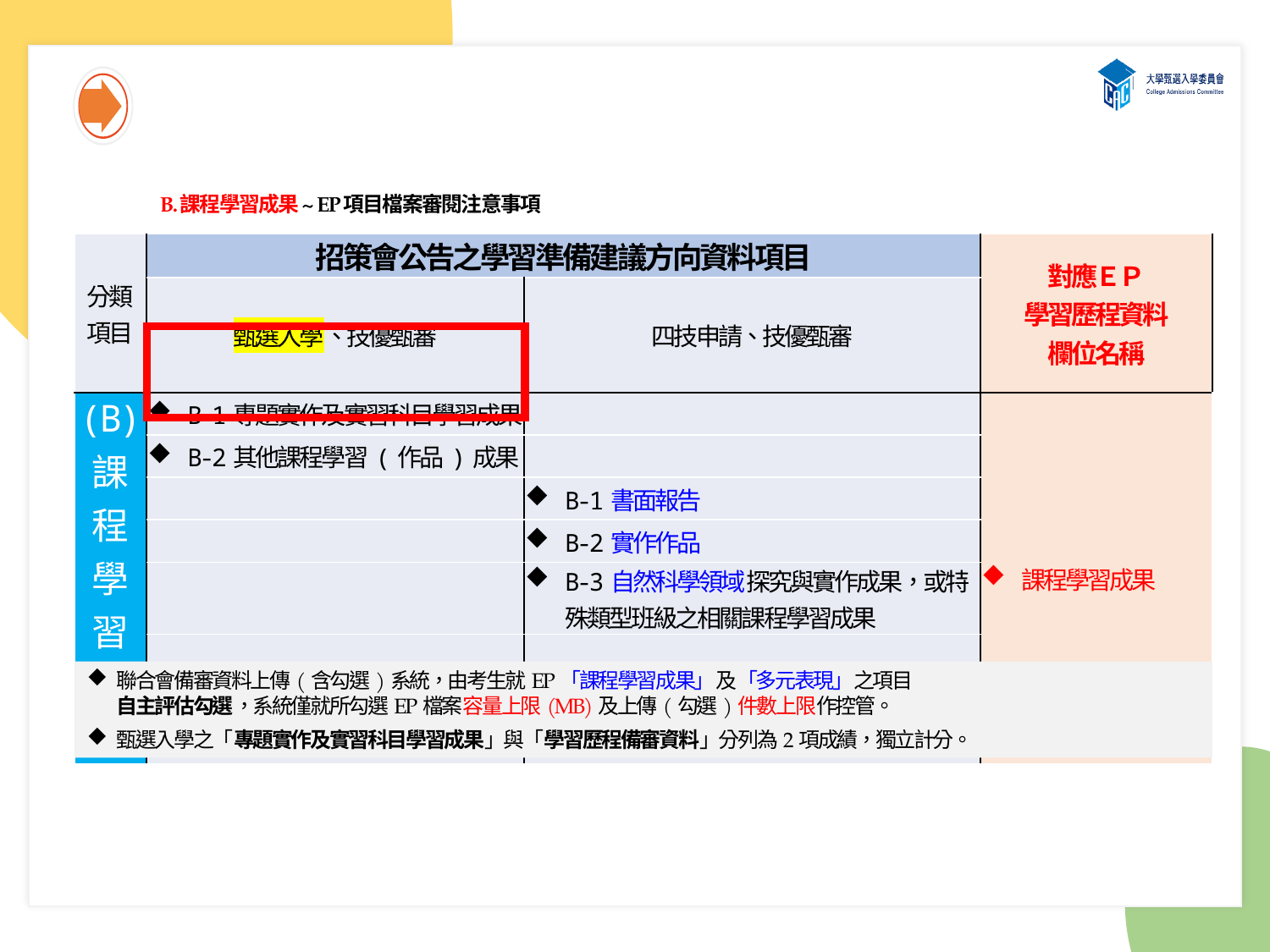

# B.課程學習成果~ EP項目檔案審閱注意事項
| 分類 項目 | 招策會公告之學習準備建議方向資料項目 |  | 對應ＥＰ 學習歷程資料 欄位名稱 |
| --- | --- | --- | --- |
|  | 甄選入學、技優甄審 | 四技申請、技優甄審 |  |
| (B) 課 程 學 習 成 果 | B-1專題實作及實習科目學習成果 |  | 課程學習成果 |
|  | B-2其他課程學習(作品)成果 |  |  |
|  |  | B-1書面報告 |  |
|  |  | B-2實作作品 |  |
|  |  | B-3自然科學領域探究與實作成果，或特殊類型班級之相關課程學習成果 |  |
|  |  | B-4社會領域探究活動成果，或特殊類型班級之相關課程學習成果 |  |

聯合會備審資料上傳(含勾選)系統，由考生就EP「課程學習成果」及「多元表現」之項目
自主評估勾選，系統僅就所勾選EP檔案容量上限(MB)及上傳(勾選)件數上限作控管。
甄選入學之「專題實作及實習科目學習成果」與「學習歷程備審資料」分列為2項成績，獨立計分。